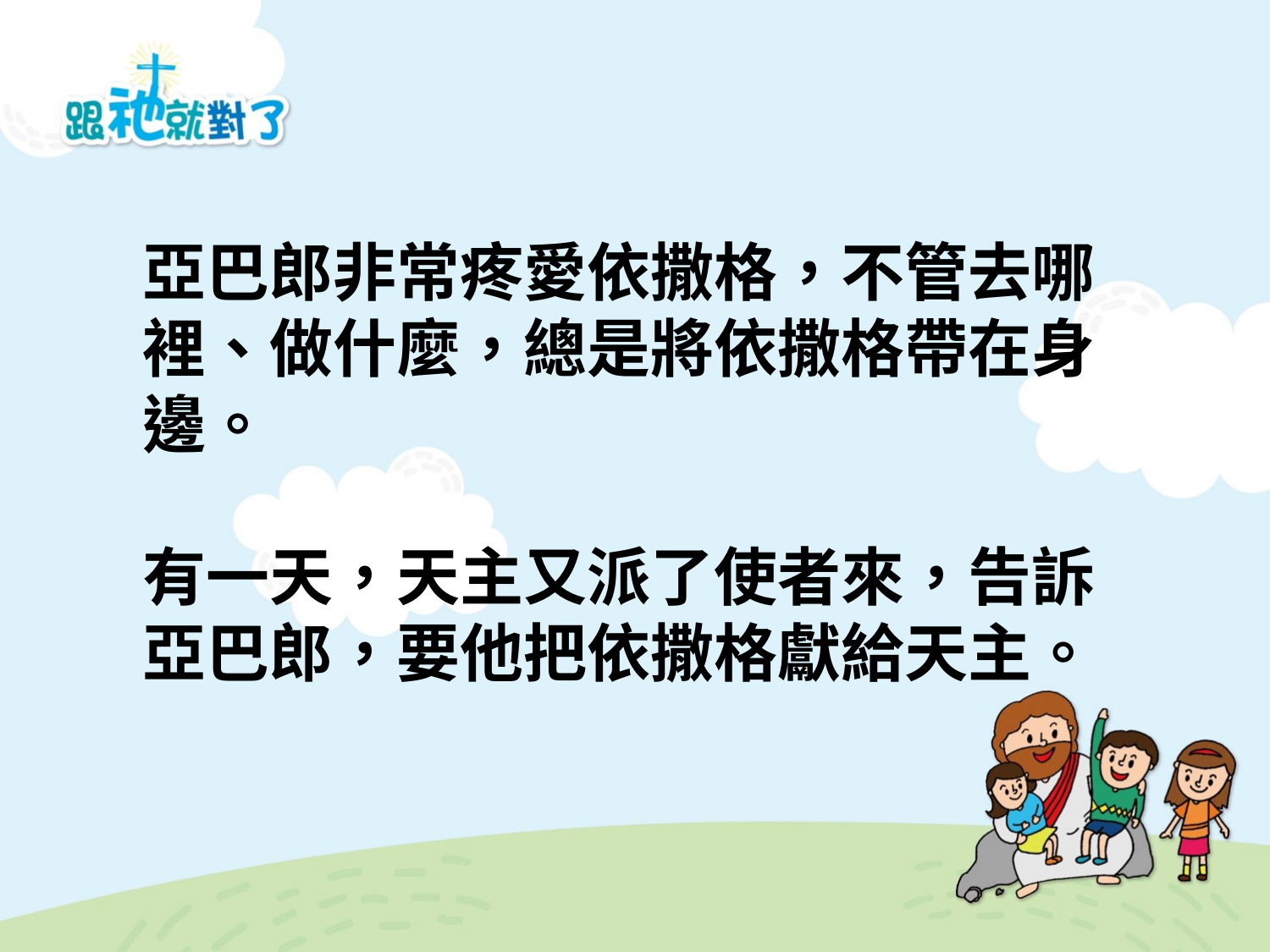

亞巴郎非常疼愛依撒格，不管去哪裡、做什麼，總是將依撒格帶在身邊。

有一天，天主又派了使者來，告訴亞巴郎，要他把依撒格獻給天主。